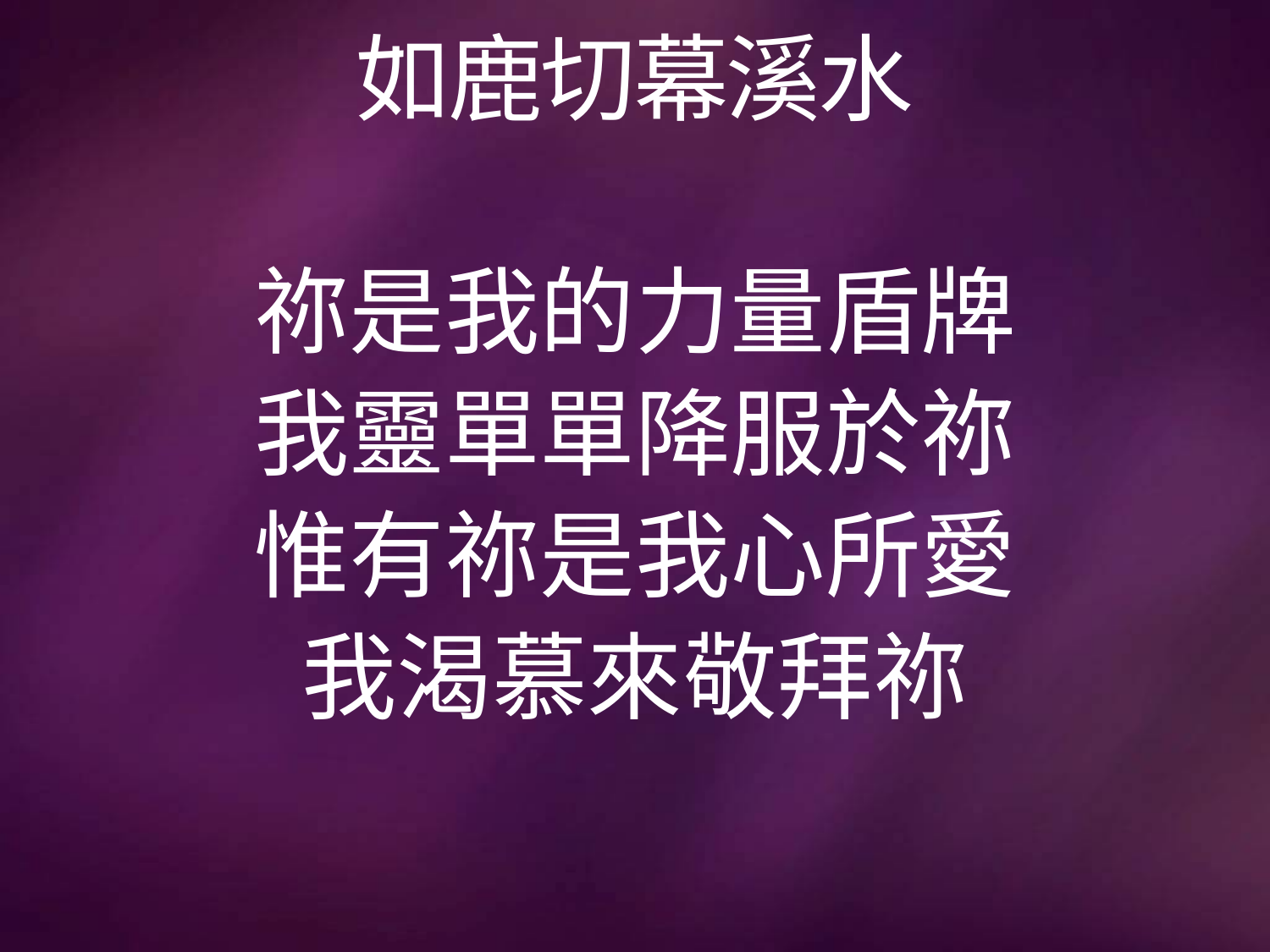

# 如鹿切幕溪水
祢是我的力量盾牌
我靈單單降服於祢
惟有祢是我心所愛
我渴慕來敬拜祢